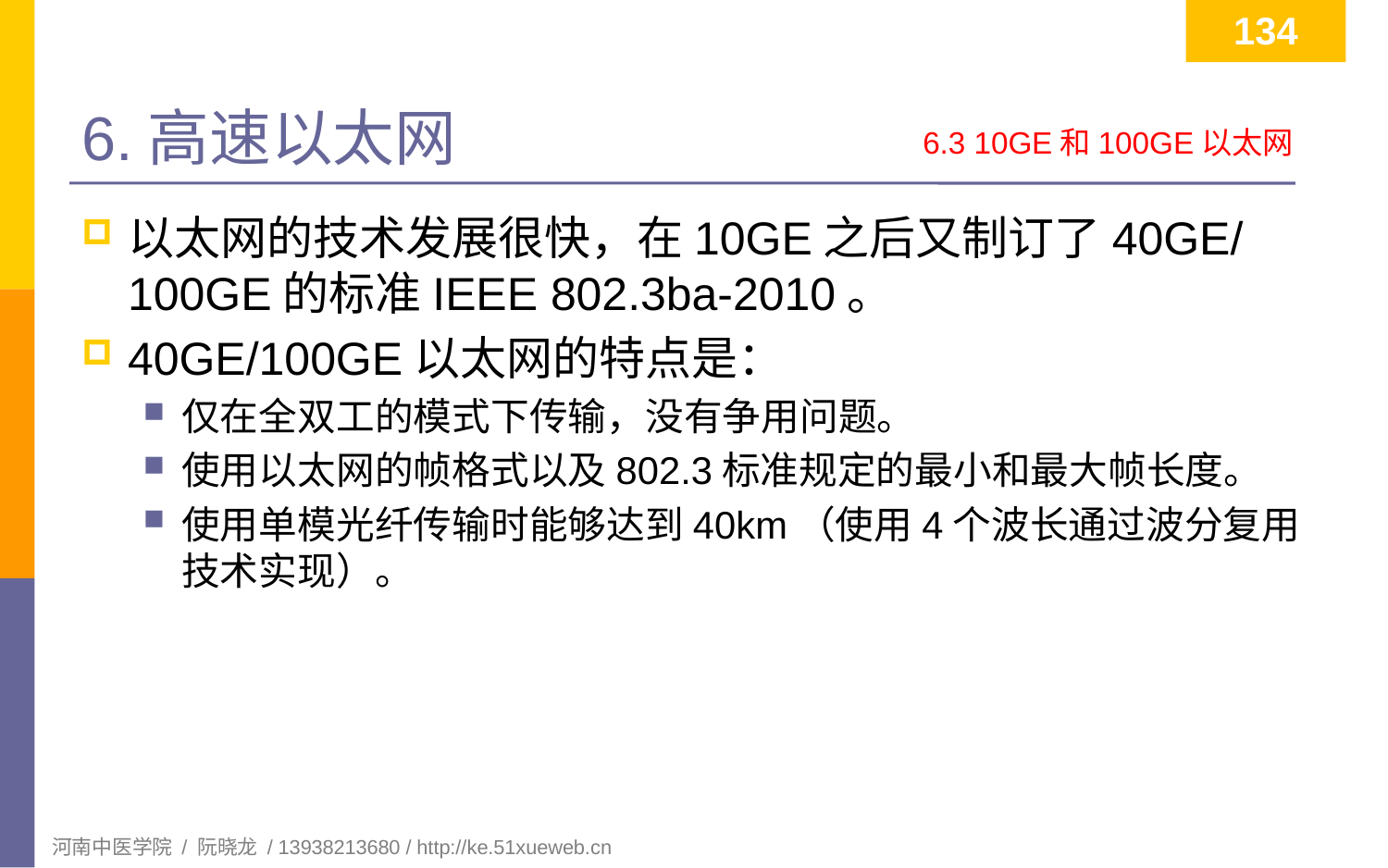

134
# 6.高速以太网
6.3 10GE和100GE以太网
以太网的技术发展很快，在10GE之后又制订了40GE/100GE的标准IEEE 802.3ba-2010。
40GE/100GE以太网的特点是：
仅在全双工的模式下传输，没有争用问题。
使用以太网的帧格式以及802.3标准规定的最小和最大帧长度。
使用单模光纤传输时能够达到40km（使用4个波长通过波分复用技术实现）。